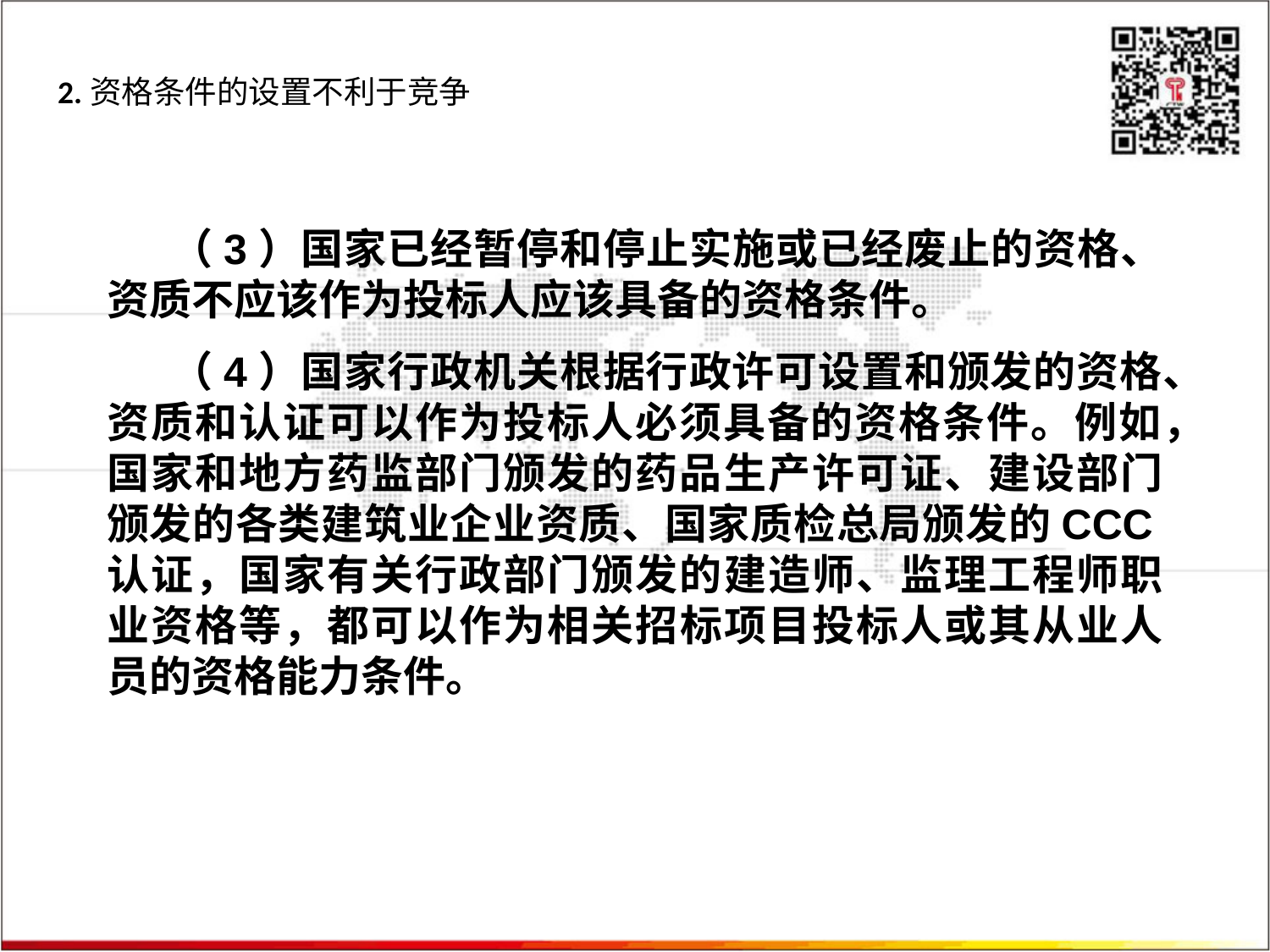

# 2.资格条件的设置不利于竞争
（3）国家已经暂停和停止实施或已经废止的资格、资质不应该作为投标人应该具备的资格条件。
（4）国家行政机关根据行政许可设置和颁发的资格、资质和认证可以作为投标人必须具备的资格条件。例如，国家和地方药监部门颁发的药品生产许可证、建设部门颁发的各类建筑业企业资质、国家质检总局颁发的CCC认证，国家有关行政部门颁发的建造师、监理工程师职业资格等，都可以作为相关招标项目投标人或其从业人员的资格能力条件。